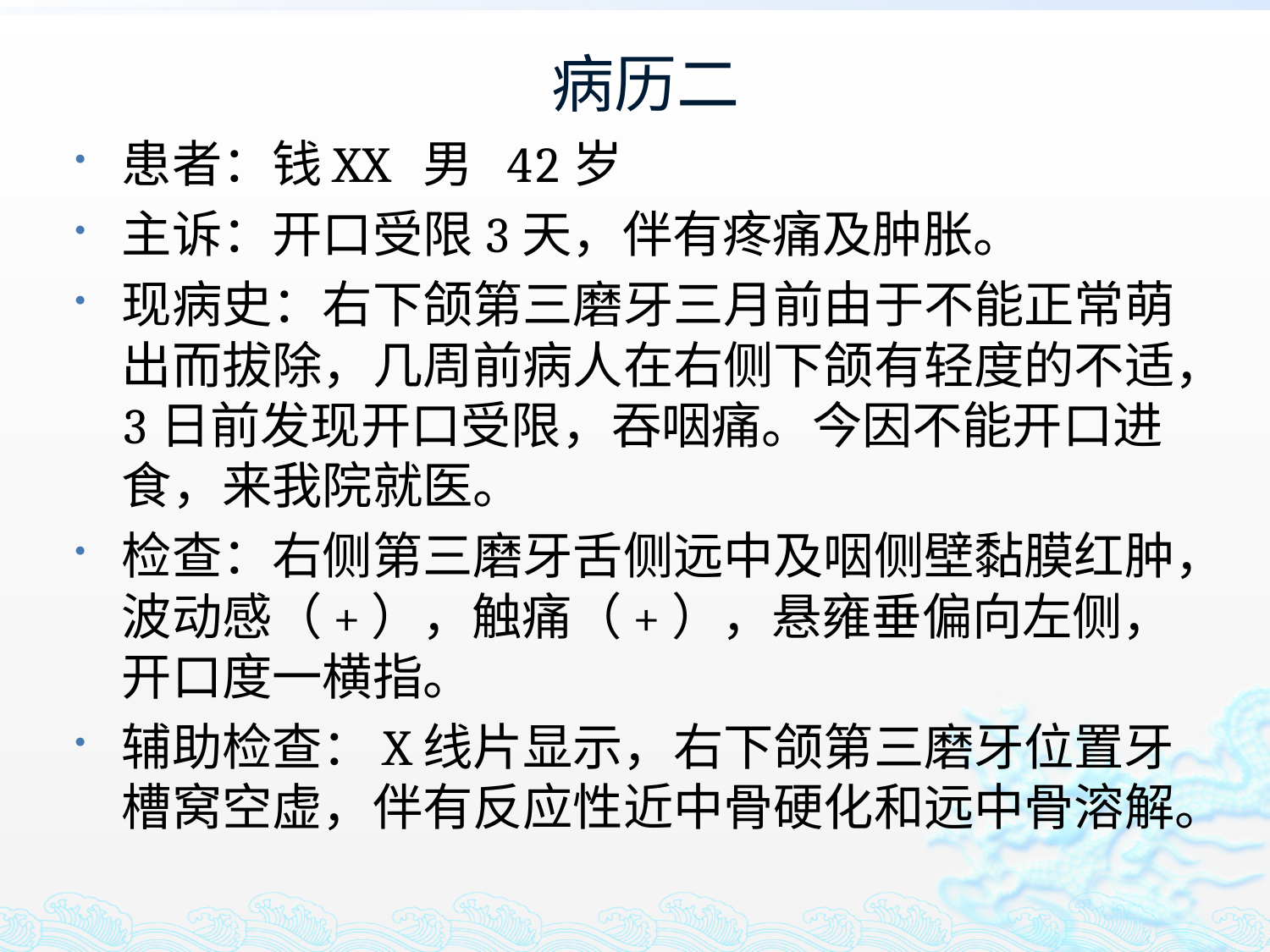

# 病历二
患者：钱XX  男  42岁
主诉：开口受限3天，伴有疼痛及肿胀。
现病史：右下颌第三磨牙三月前由于不能正常萌出而拔除，几周前病人在右侧下颌有轻度的不适，3日前发现开口受限，吞咽痛。今因不能开口进食，来我院就医。
检查：右侧第三磨牙舌侧远中及咽侧壁黏膜红肿，波动感（+），触痛（+），悬雍垂偏向左侧，开口度一横指。
辅助检查：X线片显示，右下颌第三磨牙位置牙槽窝空虚，伴有反应性近中骨硬化和远中骨溶解。